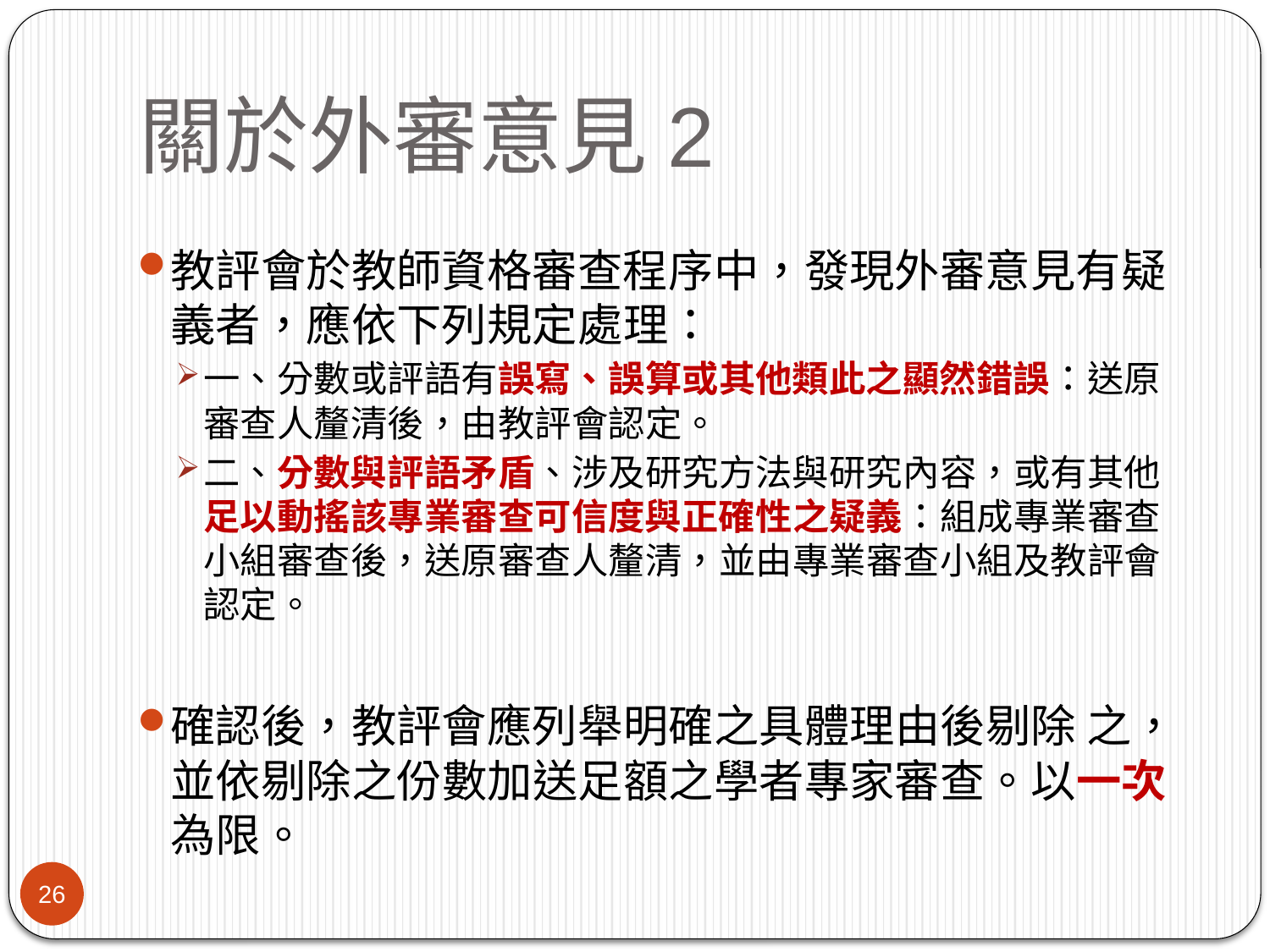

# 關於外審意見2
教評會於教師資格審查程序中，發現外審意見有疑義者，應依下列規定處理：
一、分數或評語有誤寫、誤算或其他類此之顯然錯誤：送原審查人釐清後，由教評會認定。
二、分數與評語矛盾、涉及研究方法與研究內容，或有其他足以動搖該專業審查可信度與正確性之疑義：組成專業審查小組審查後，送原審查人釐清，並由專業審查小組及教評會認定。

確認後，教評會應列舉明確之具體理由後剔除 之，並依剔除之份數加送足額之學者專家審查。以一次為限。
26